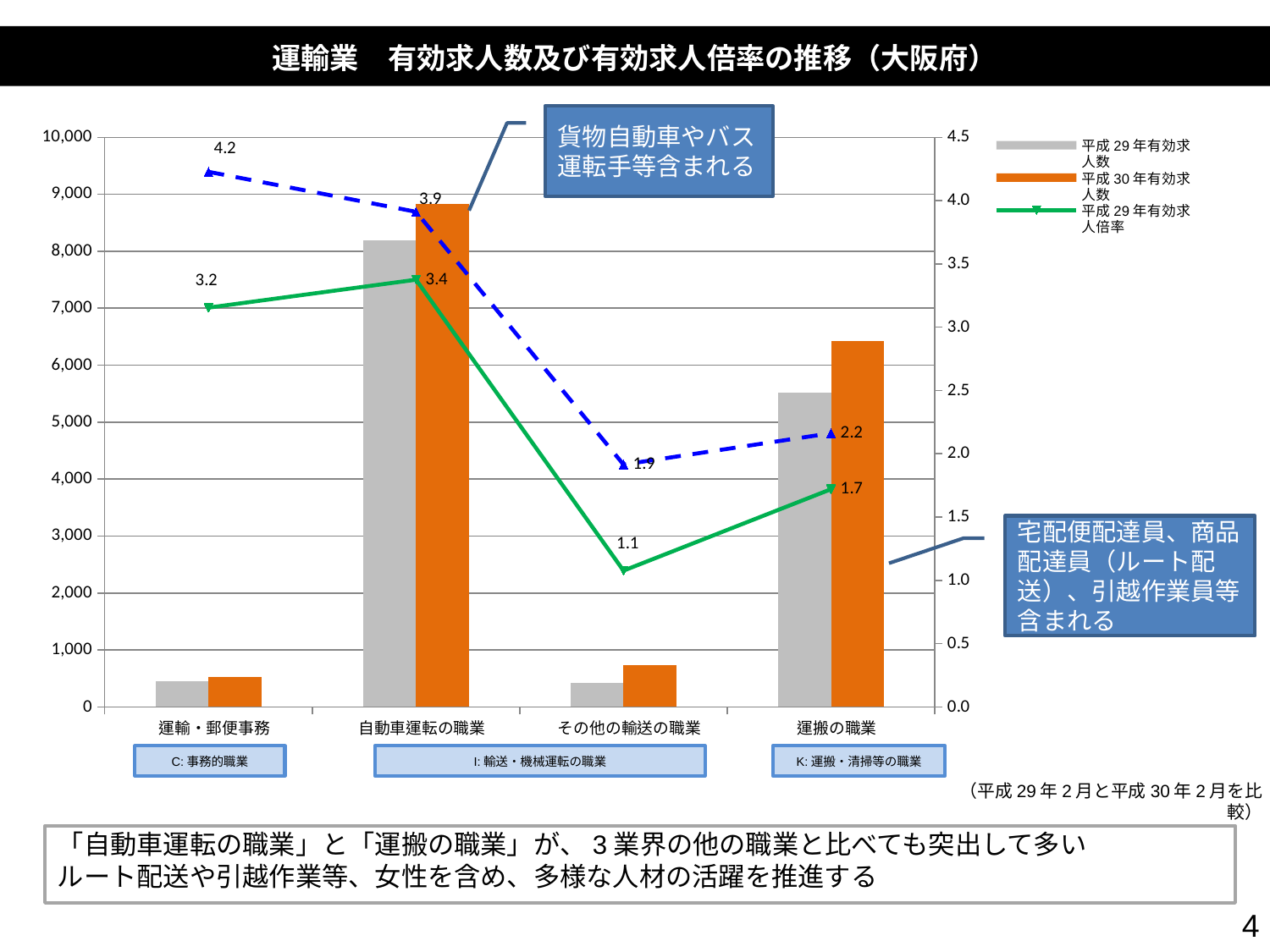

運輸業　有効求人数及び有効求人倍率の推移（大阪府）
貨物自動車やバス運転手等含まれる

### Chart

| Category | 平成29年有効求人数　 | 平成30年有効求人数　 | 平成29年有効求人倍率 | 平成30年有効求人倍率 |
|---|---|---|---|---|
|   運輸・郵便事務 | 448.0 | 520.0 | 3.1549295774647885 | 4.227642276422764 |
|   自動車運転の職業 | 8192.0 | 8829.0 | 3.3753605274000824 | 3.911829862649535 |
|   その他の輸送の職業 | 420.0 | 741.0 | 1.0769230769230769 | 1.9147286821705427 |
|   運搬の職業 | 5519.0 | 6425.0 | 1.7203865336658355 | 2.1625715247391453 |
宅配便配達員、商品配達員（ルート配送）、引越作業員等
含まれる
C:事務的職業
I:輸送・機械運転の職業
K:運搬・清掃等の職業
（平成29年2月と平成30年2月を比較）
「自動車運転の職業」と「運搬の職業」が、3業界の他の職業と比べても突出して多い
ルート配送や引越作業等、女性を含め、多様な人材の活躍を推進する

4